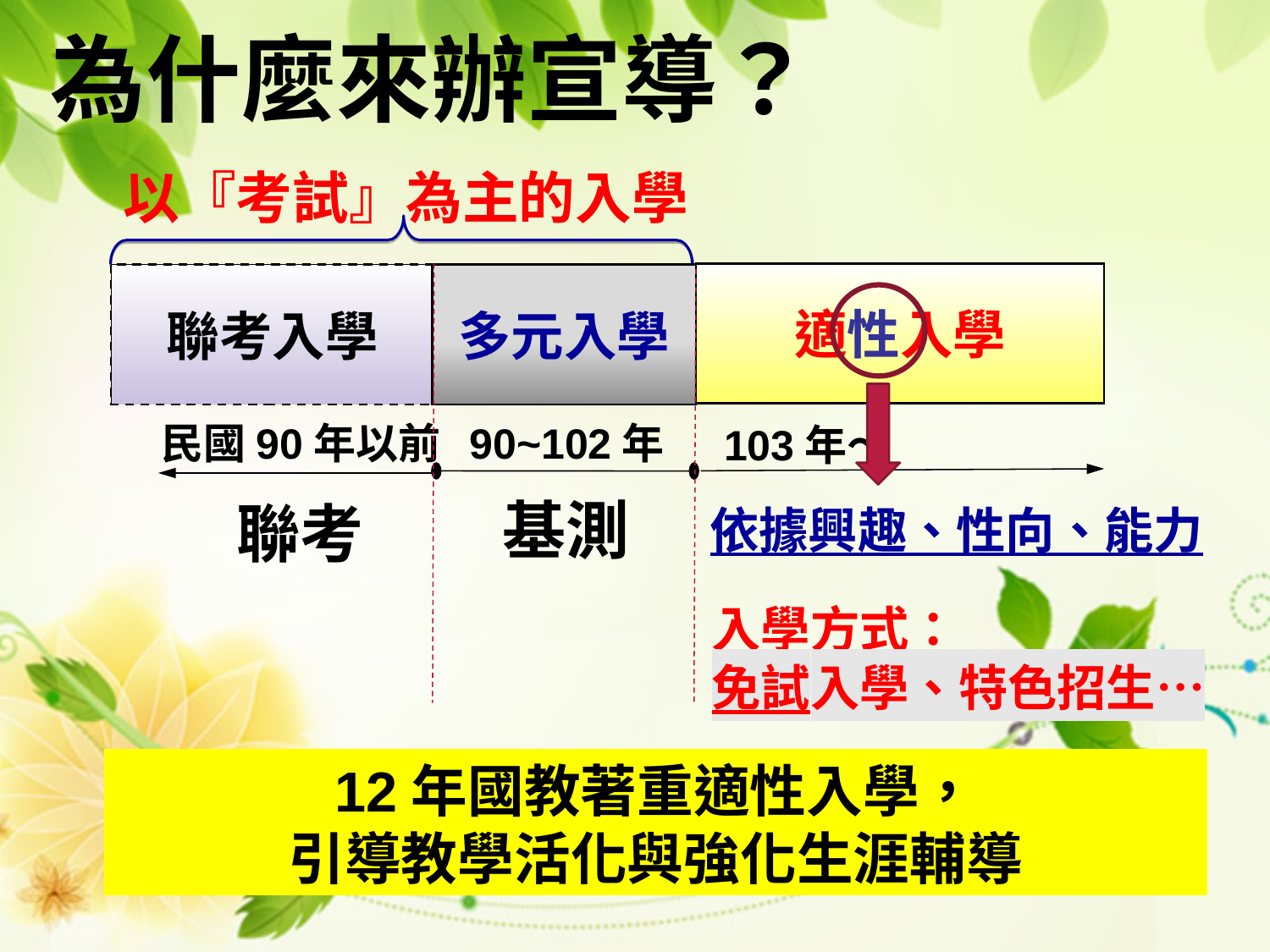

為什麼來辦宣導？

以『考試』為主的入學
適性入學
聯考入學
多元入學
民國90年以前
90~102年
103年～

基測
聯考
依據興趣、性向、能力
入學方式：
免試入學、特色招生…

12年國教著重適性入學，
引導教學活化與強化生涯輔導